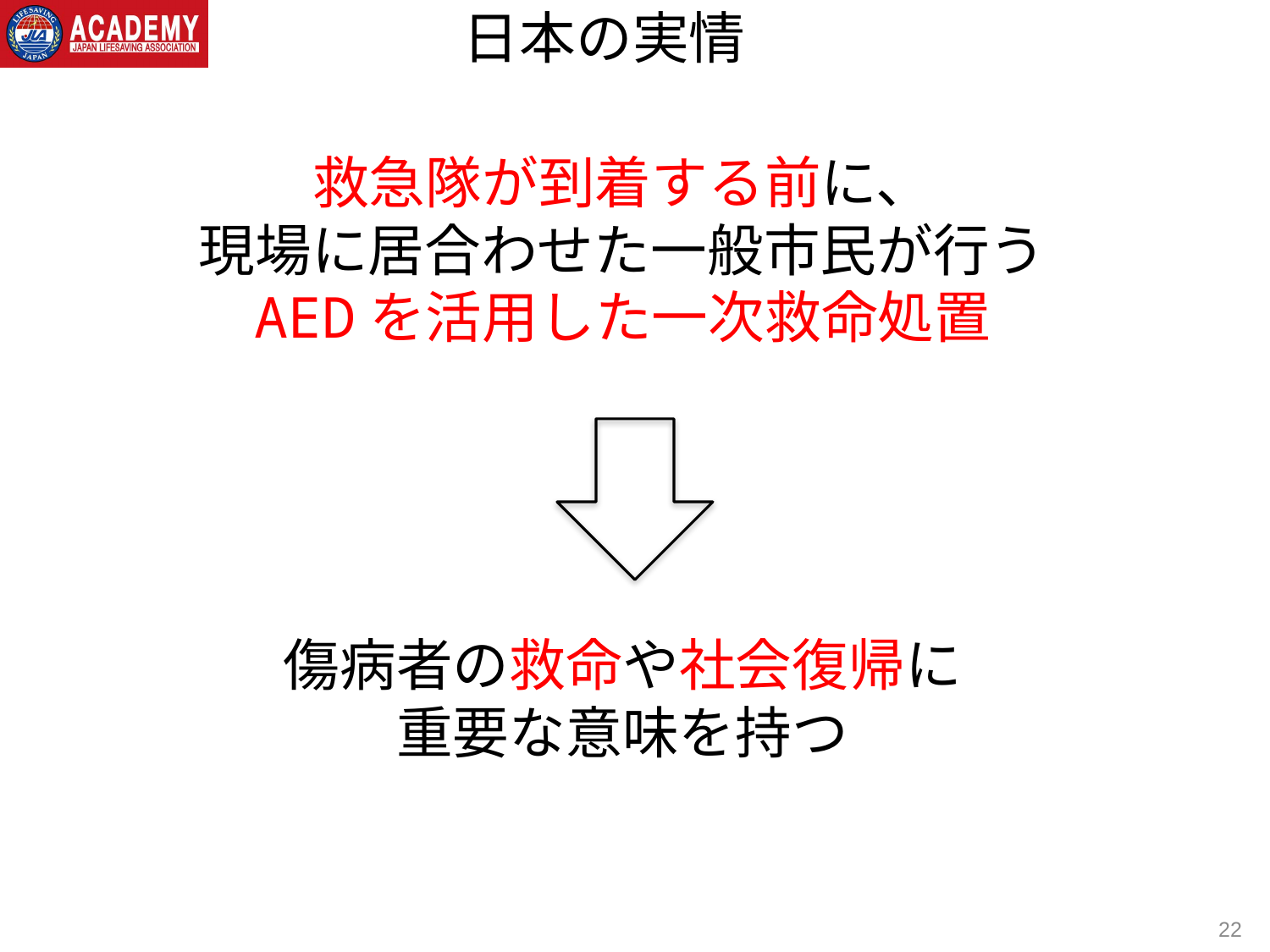

# 日本の実情
救急隊が到着する前に、
現場に居合わせた一般市民が行う
AEDを活用した一次救命処置

傷病者の救命や社会復帰に
重要な意味を持つ

22